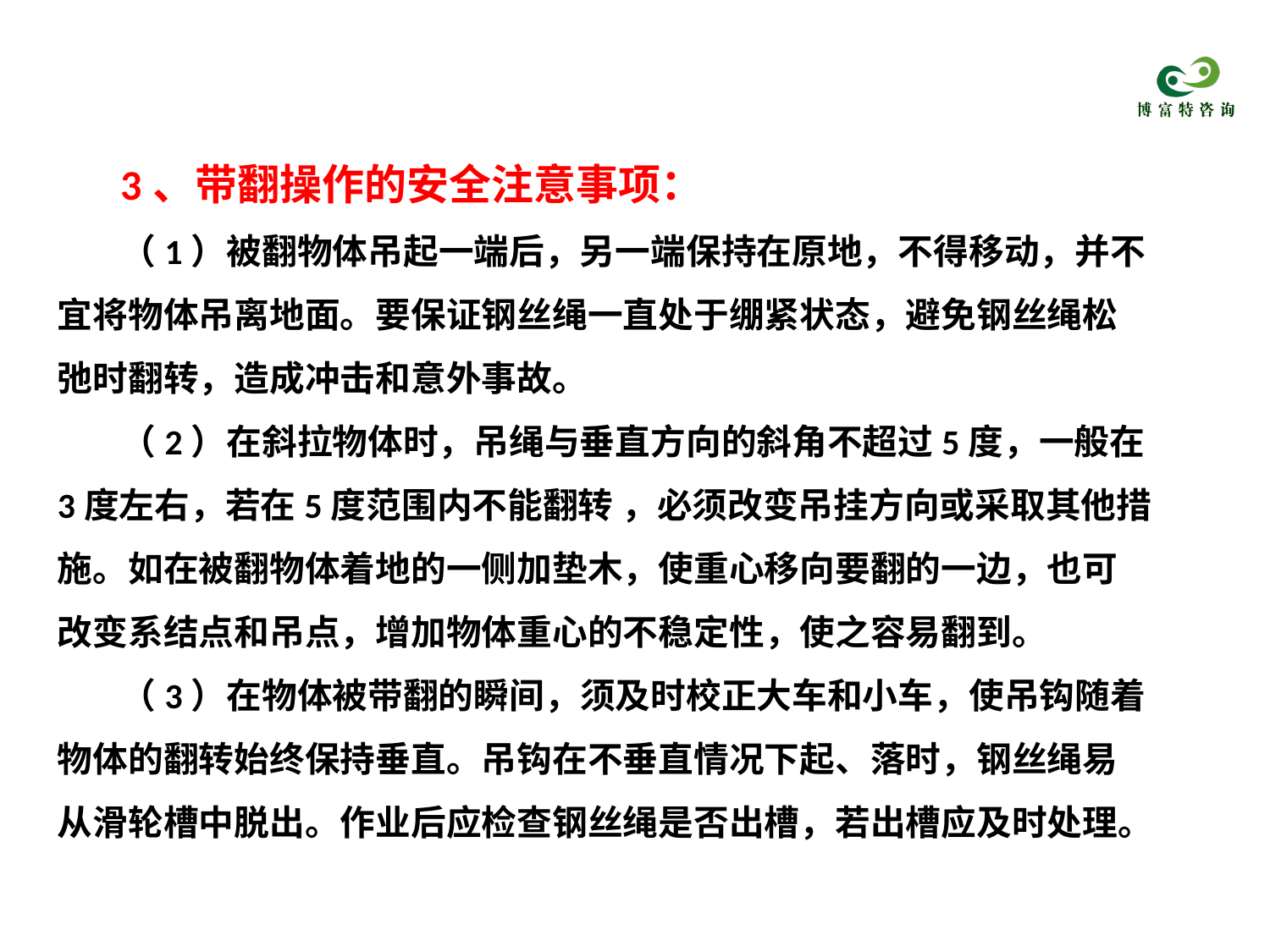

3、带翻操作的安全注意事项：
（1）被翻物体吊起一端后，另一端保持在原地，不得移动，并不宜将物体吊离地面。要保证钢丝绳一直处于绷紧状态，避免钢丝绳松弛时翻转，造成冲击和意外事故。
（2）在斜拉物体时，吊绳与垂直方向的斜角不超过5度，一般在3度左右，若在5度范围内不能翻转 ，必须改变吊挂方向或采取其他措施。如在被翻物体着地的一侧加垫木，使重心移向要翻的一边，也可改变系结点和吊点，增加物体重心的不稳定性，使之容易翻到。
（3）在物体被带翻的瞬间，须及时校正大车和小车，使吊钩随着物体的翻转始终保持垂直。吊钩在不垂直情况下起、落时，钢丝绳易从滑轮槽中脱出。作业后应检查钢丝绳是否出槽，若出槽应及时处理。
10